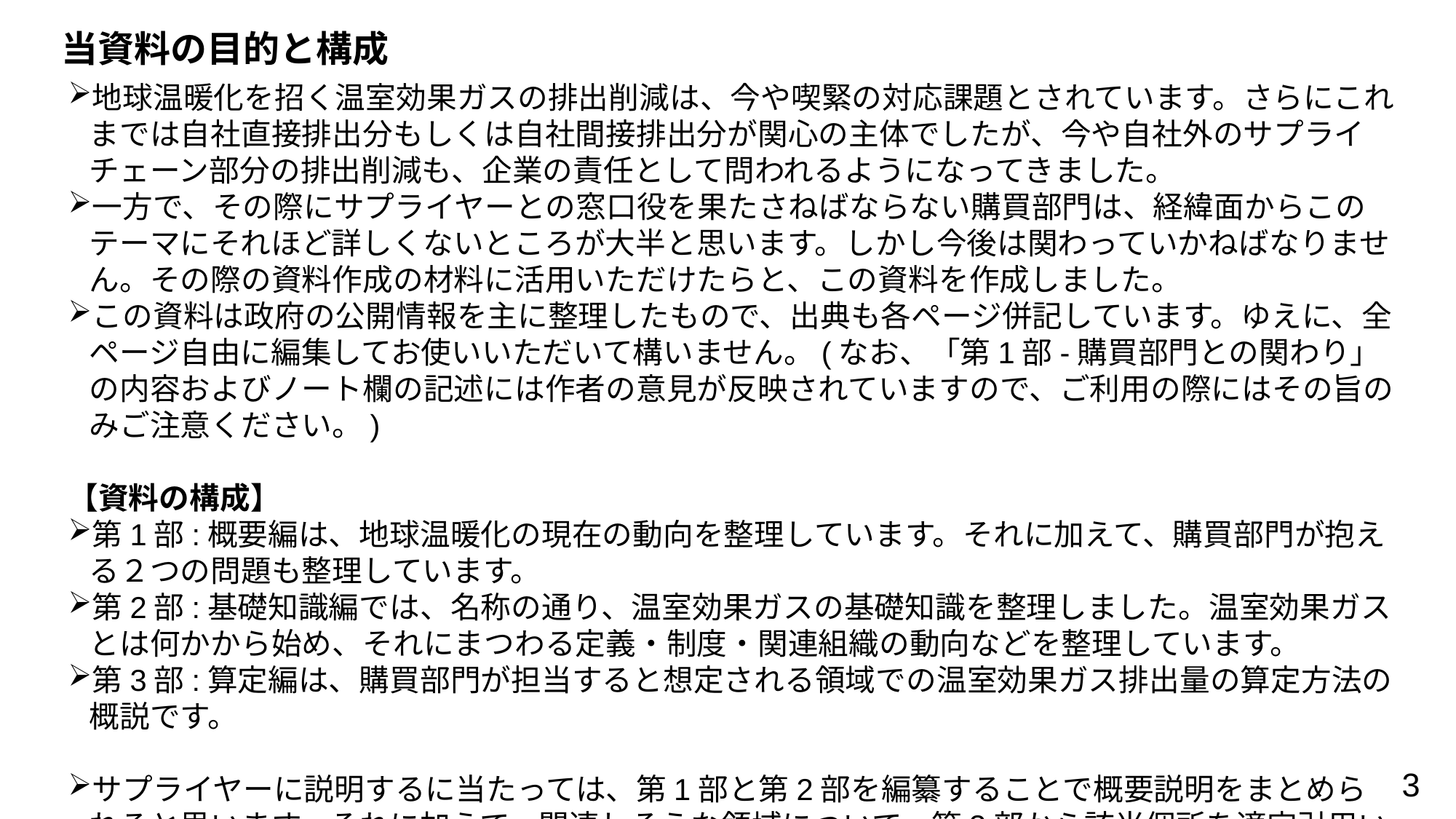

当資料の目的と構成
地球温暖化を招く温室効果ガスの排出削減は、今や喫緊の対応課題とされています。さらにこれまでは自社直接排出分もしくは自社間接排出分が関心の主体でしたが、今や自社外のサプライチェーン部分の排出削減も、企業の責任として問われるようになってきました。
一方で、その際にサプライヤーとの窓口役を果たさねばならない購買部門は、経緯面からこのテーマにそれほど詳しくないところが大半と思います。しかし今後は関わっていかねばなりません。その際の資料作成の材料に活用いただけたらと、この資料を作成しました。
この資料は政府の公開情報を主に整理したもので、出典も各ページ併記しています。ゆえに、全ページ自由に編集してお使いいただいて構いません。(なお、「第1部-購買部門との関わり」の内容およびノート欄の記述には作者の意見が反映されていますので、ご利用の際にはその旨のみご注意ください。)

【資料の構成】
第1部:概要編は、地球温暖化の現在の動向を整理しています。それに加えて、購買部門が抱える２つの問題も整理しています。
第2部:基礎知識編では、名称の通り、温室効果ガスの基礎知識を整理しました。温室効果ガスとは何かから始め、それにまつわる定義・制度・関連組織の動向などを整理しています。
第3部:算定編は、購買部門が担当すると想定される領域での温室効果ガス排出量の算定方法の概説です。

サプライヤーに説明するに当たっては、第1部と第2部を編纂することで概要説明をまとめられると思います。それに加えて、関連しそうな領域について、第3部から該当個所を適宜引用いただくことで、資料がまとまるのではと
思います。